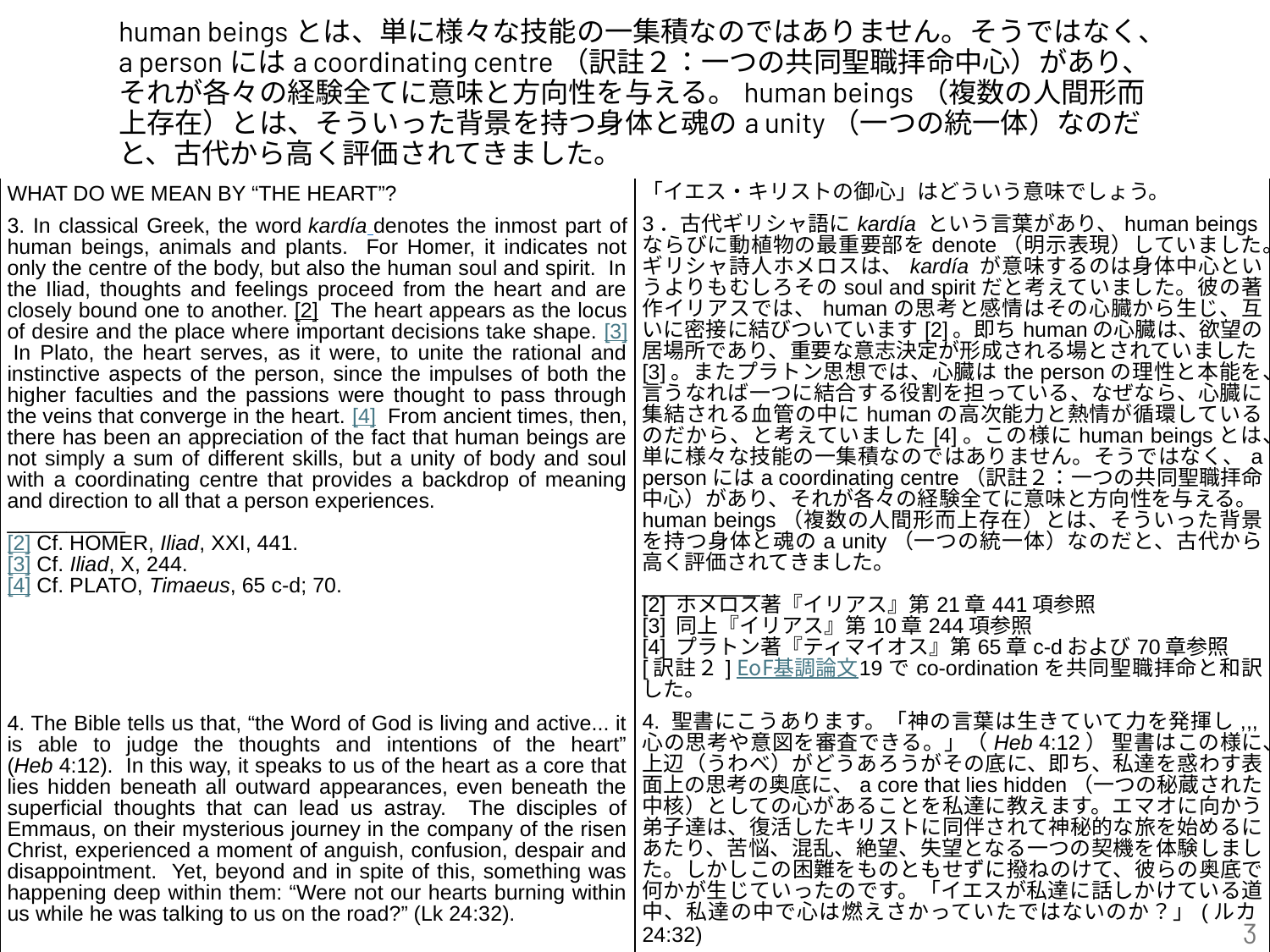

# human beingsとは、単に様々な技能の一集積なのではありません。そうではなく、a personにはa coordinating centre（訳註２：一つの共同聖職拝命中心）があり、それが各々の経験全てに意味と方向性を与える。human beings（複数の人間形而上存在）とは、そういった背景を持つ身体と魂のa unity（一つの統一体）なのだと、古代から高く評価されてきました。
| WHAT DO WE MEAN BY “THE HEART”? | 「イエス・キリストの御心」はどういう意味でしょう。 |
| --- | --- |
| 3. In classical Greek, the word kardía denotes the inmost part of human beings, animals and plants. For Homer, it indicates not only the centre of the body, but also the human soul and spirit. In the Iliad, thoughts and feelings proceed from the heart and are closely bound one to another. [2]  The heart appears as the locus of desire and the place where important decisions take shape. [3] In Plato, the heart serves, as it were, to unite the rational and instinctive aspects of the person, since the impulses of both the higher faculties and the passions were thought to pass through the veins that converge in the heart. [4]  From ancient times, then, there has been an appreciation of the fact that human beings are not simply a sum of different skills, but a unity of body and soul with a coordinating centre that provides a backdrop of meaning and direction to all that a person experiences. \_\_\_\_\_\_\_\_\_\_ [2] Cf. HOMER, Iliad, XXI, 441.  [3] Cf. Iliad, X, 244.  [4] Cf. PLATO, Timaeus, 65 c-d; 70. | 3．古代ギリシャ語にkardía という言葉があり、human beingsならびに動植物の最重要部をdenote（明示表現）していました。ギリシャ詩人ホメロスは、kardía が意味するのは身体中心というよりもむしろそのsoul and spiritだと考えていました。彼の著作イリアスでは、humanの思考と感情はその心臓から生じ、互いに密接に結びついています[2]。即ちhumanの心臓は、欲望の居場所であり、重要な意志決定が形成される場とされていました[3]。またプラトン思想では、心臓はthe personの理性と本能を、言うなれば一つに結合する役割を担っている、なぜなら、心臓に集結される血管の中にhumanの高次能力と熱情が循環しているのだから、と考えていました[4]。この様にhuman beingsとは、単に様々な技能の一集積なのではありません。そうではなく、a personにはa coordinating centre（訳註２：一つの共同聖職拝命中心）があり、それが各々の経験全てに意味と方向性を与える。human beings（複数の人間形而上存在）とは、そういった背景を持つ身体と魂のa unity（一つの統一体）なのだと、古代から高く評価されてきました。 \_\_\_\_\_\_\_\_\_\_ [2] ホメロス著『イリアス』第21章441項参照 [3] 同上『イリアス』第10章244項参照 [4] プラトン著『ティマイオス』第65章c-dおよび70章参照 [訳註２]EoF基調論文19でco-ordinationを共同聖職拝命と和訳した。 |
| 4. The Bible tells us that, “the Word of God is living and active... it is able to judge the thoughts and intentions of the heart” (Heb 4:12). In this way, it speaks to us of the heart as a core that lies hidden beneath all outward appearances, even beneath the superficial thoughts that can lead us astray. The disciples of Emmaus, on their mysterious journey in the company of the risen Christ, experienced a moment of anguish, confusion, despair and disappointment. Yet, beyond and in spite of this, something was happening deep within them: “Were not our hearts burning within us while he was talking to us on the road?” (Lk 24:32). | 4. 聖書にこうあります。「神の言葉は生きていて力を発揮し,,,心の思考や意図を審査できる。」（Heb 4:12） 聖書はこの様に、上辺（うわべ）がどうあろうがその底に、即ち、私達を惑わす表面上の思考の奥底に、a core that lies hidden（一つの秘蔵された中核）としての心があることを私達に教えます。エマオに向かう弟子達は、復活したキリストに同伴されて神秘的な旅を始めるにあたり、苦悩、混乱、絶望、失望となる一つの契機を体験しました。しかしこの困難をものともせずに撥ねのけて、彼らの奥底で何かが生じていったのです。「イエスが私達に話しかけている道中、私達の中で心は燃えさかっていたではないのか？」(ルカ24:32) |
3